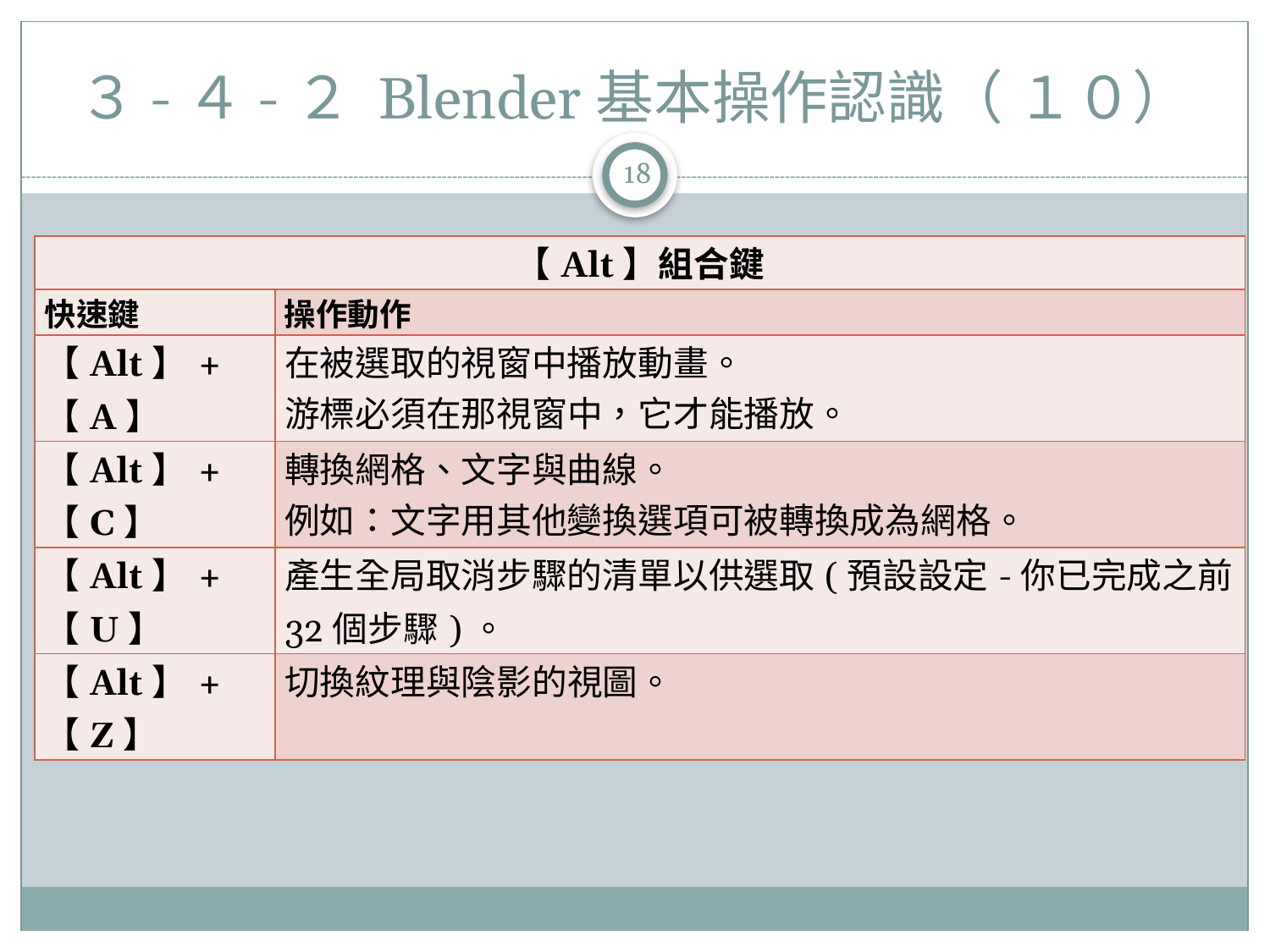

# ３-４-２ Blender基本操作認識（ １０）
18

| 【Alt】組合鍵 |  |
| --- | --- |
| 快速鍵 | 操作動作 |
| 【Alt】+【A】 | 在被選取的視窗中播放動畫。 游標必須在那視窗中，它才能播放。 |
| 【Alt】+【C】 | 轉換網格、文字與曲線。 例如：文字用其他變換選項可被轉換成為網格。 |
| 【Alt】+【U】 | 產生全局取消步驟的清單以供選取(預設設定-你已完成之前32個步驟)。 |
| 【Alt】+【Z】 | 切換紋理與陰影的視圖。 |